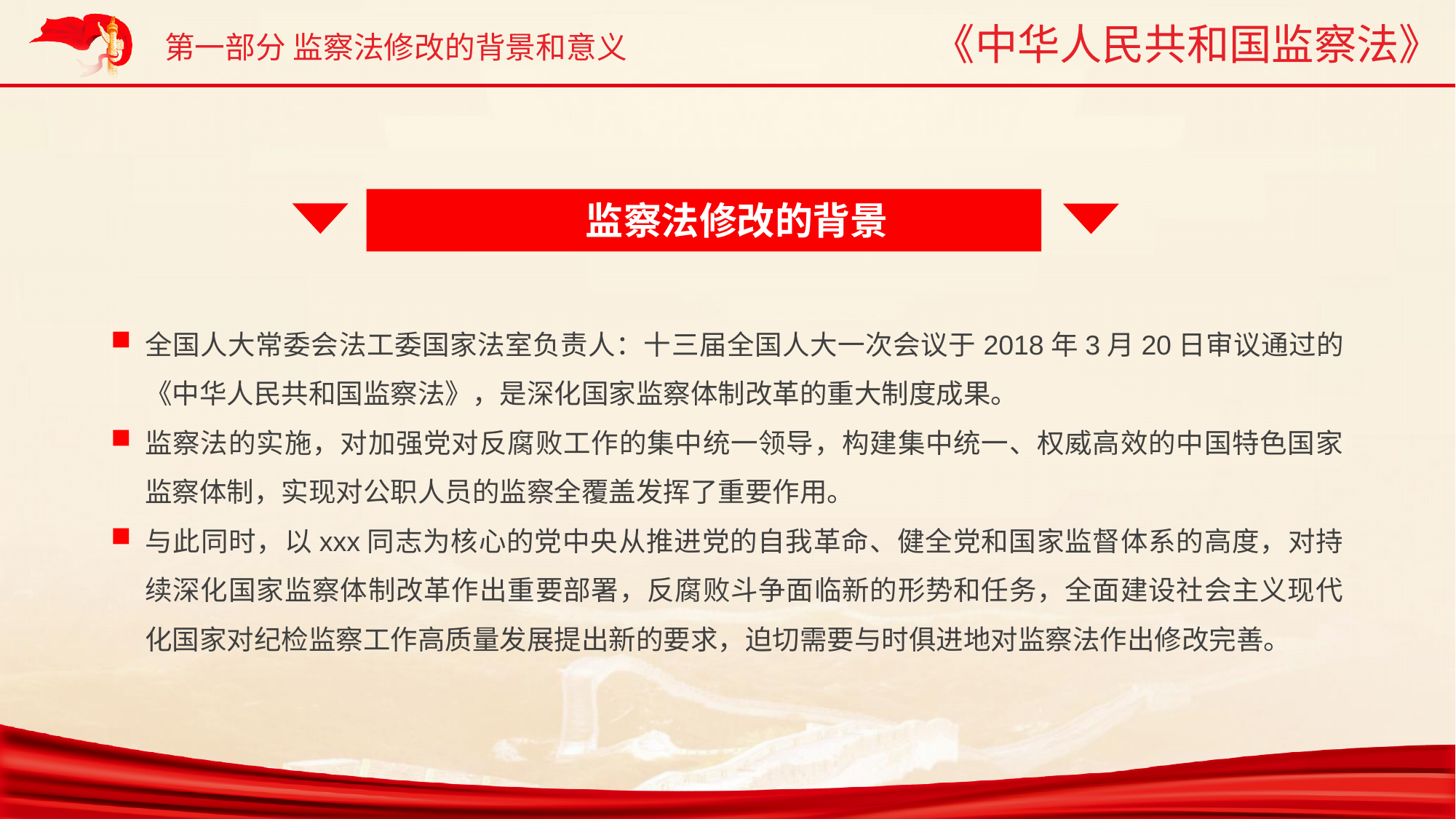

监察法修改的背景
全国人大常委会法工委国家法室负责人：十三届全国人大一次会议于2018年3月20日审议通过的《中华人民共和国监察法》，是深化国家监察体制改革的重大制度成果。
监察法的实施，对加强党对反腐败工作的集中统一领导，构建集中统一、权威高效的中国特色国家监察体制，实现对公职人员的监察全覆盖发挥了重要作用。
与此同时，以xxx同志为核心的党中央从推进党的自我革命、健全党和国家监督体系的高度，对持续深化国家监察体制改革作出重要部署，反腐败斗争面临新的形势和任务，全面建设社会主义现代化国家对纪检监察工作高质量发展提出新的要求，迫切需要与时俱进地对监察法作出修改完善。